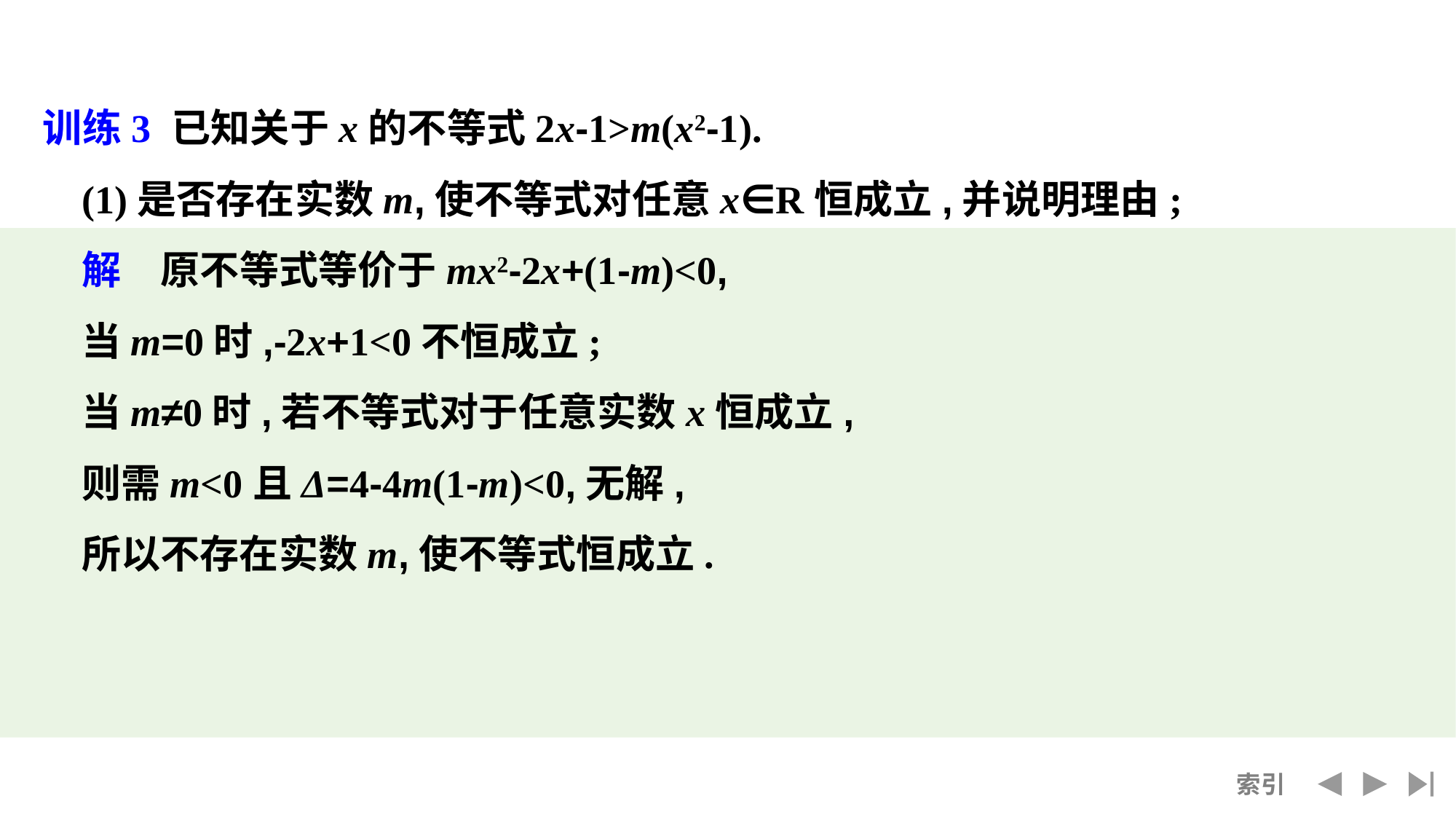

训练3 已知关于x的不等式2x-1>m(x2-1).
(1)是否存在实数m,使不等式对任意x∈R恒成立,并说明理由;
解　原不等式等价于mx2-2x+(1-m)<0,
当m=0时,-2x+1<0不恒成立;
当m≠0时,若不等式对于任意实数x恒成立,
则需m<0且Δ=4-4m(1-m)<0,无解,
所以不存在实数m,使不等式恒成立.